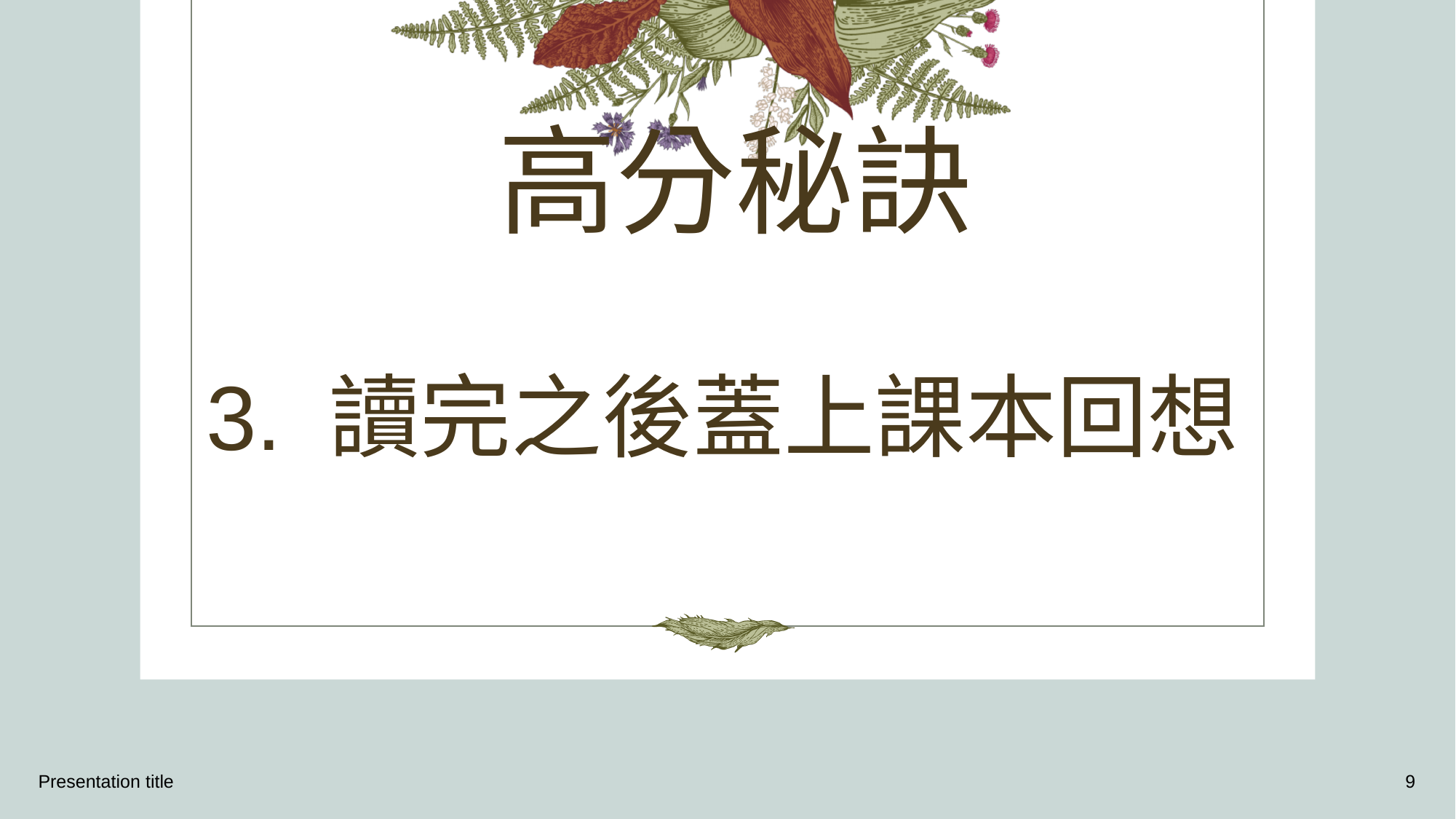

# 高分秘訣
3. 讀完之後蓋上課本回想
Presentation title
9